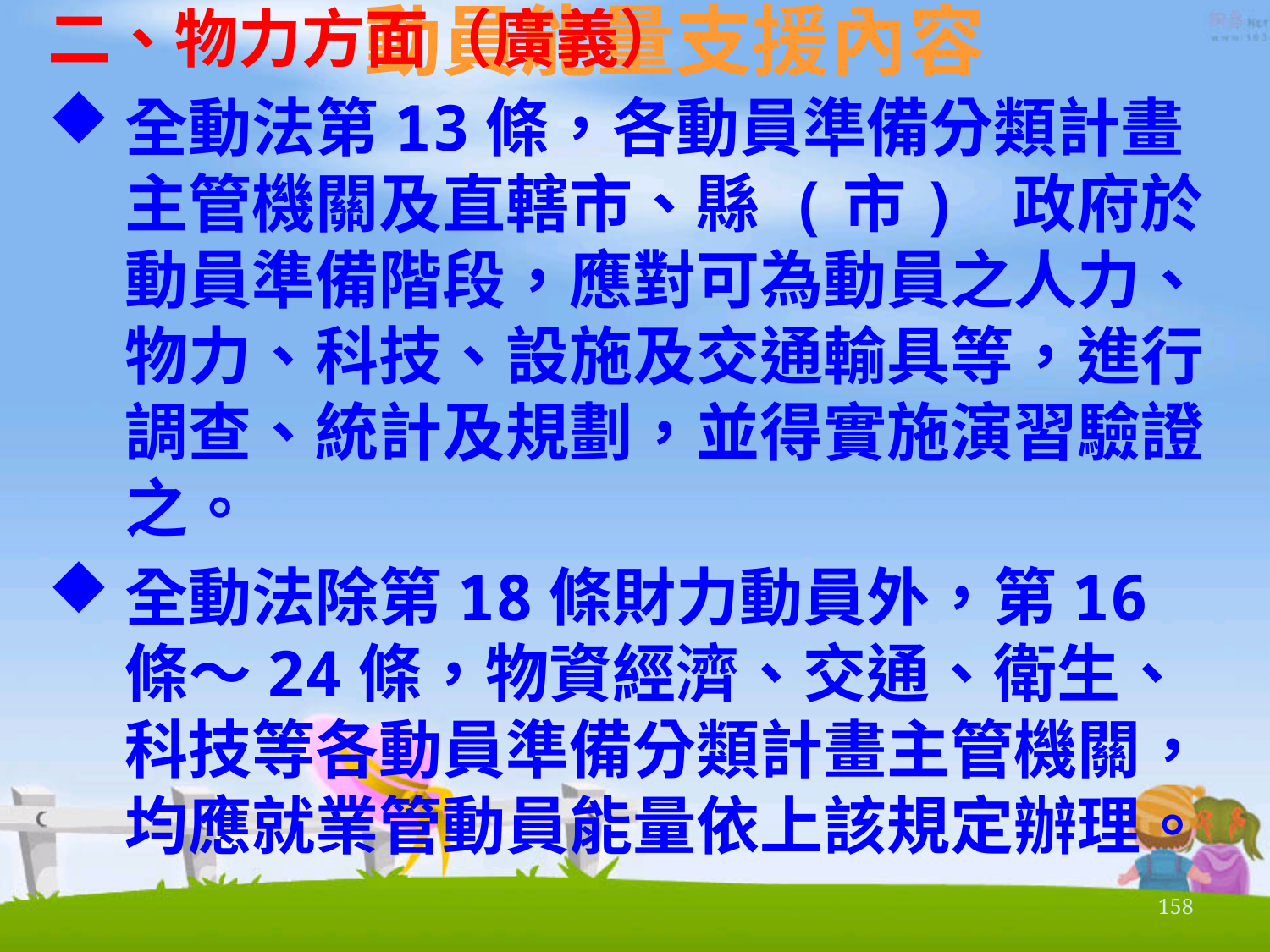

# 動員能量支援內容
二、物力方面（廣義）
全動法第13條，各動員準備分類計畫主管機關及直轄市、縣 (市) 政府於動員準備階段，應對可為動員之人力、物力、科技、設施及交通輸具等，進行調查、統計及規劃，並得實施演習驗證之。
全動法除第18條財力動員外，第16條～24條，物資經濟、交通、衛生、科技等各動員準備分類計畫主管機關，均應就業管動員能量依上該規定辦理。

158